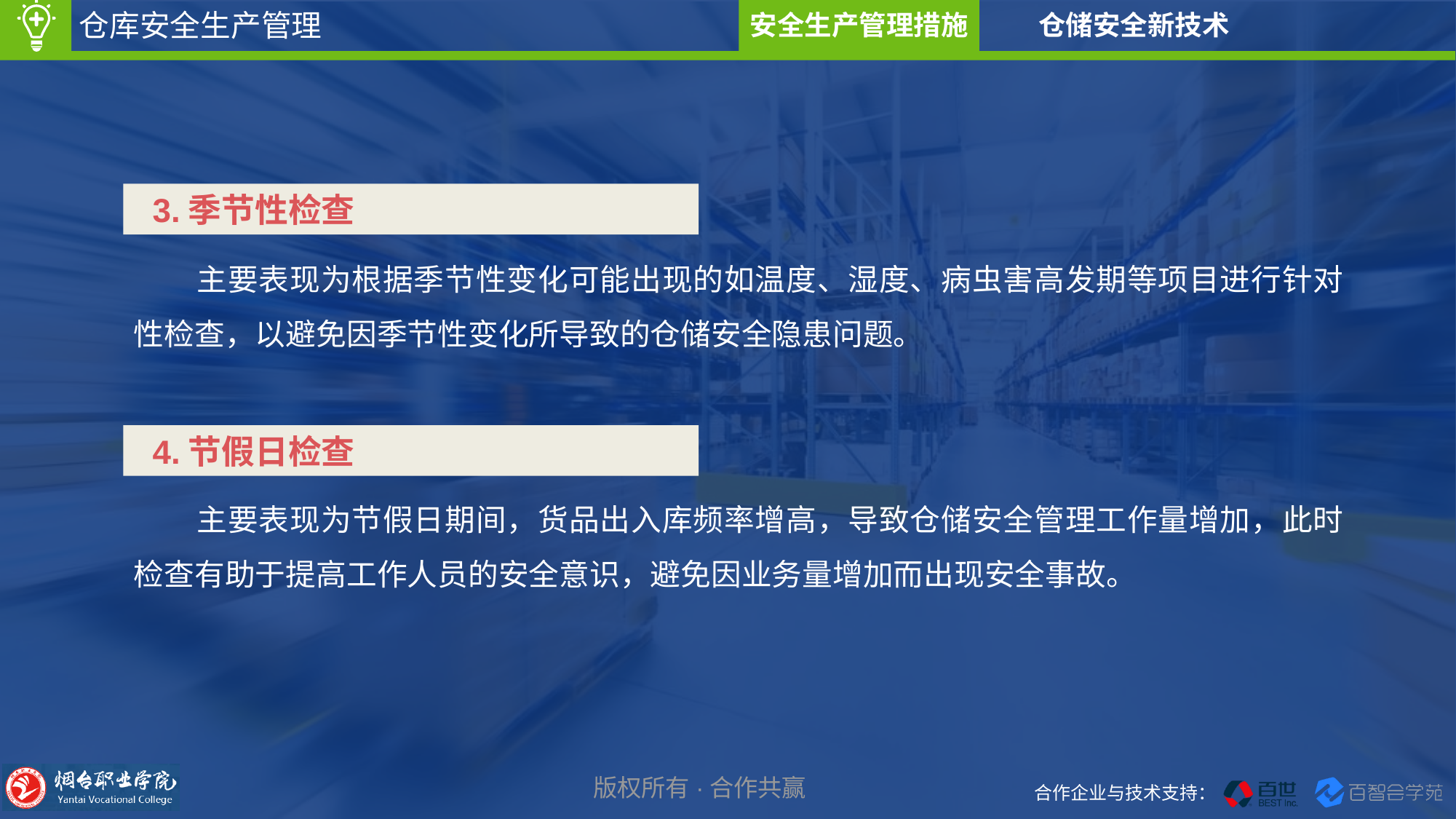

仓储安全新技术
安全生产管理措施

仓库安全生产管理
  3.季节性检查
主要表现为根据季节性变化可能出现的如温度、湿度、病虫害高发期等项目进行针对性检查，以避免因季节性变化所导致的仓储安全隐患问题。
  4.节假日检查
主要表现为节假日期间，货品出入库频率增高，导致仓储安全管理工作量增加，此时检查有助于提高工作人员的安全意识，避免因业务量增加而出现安全事故。